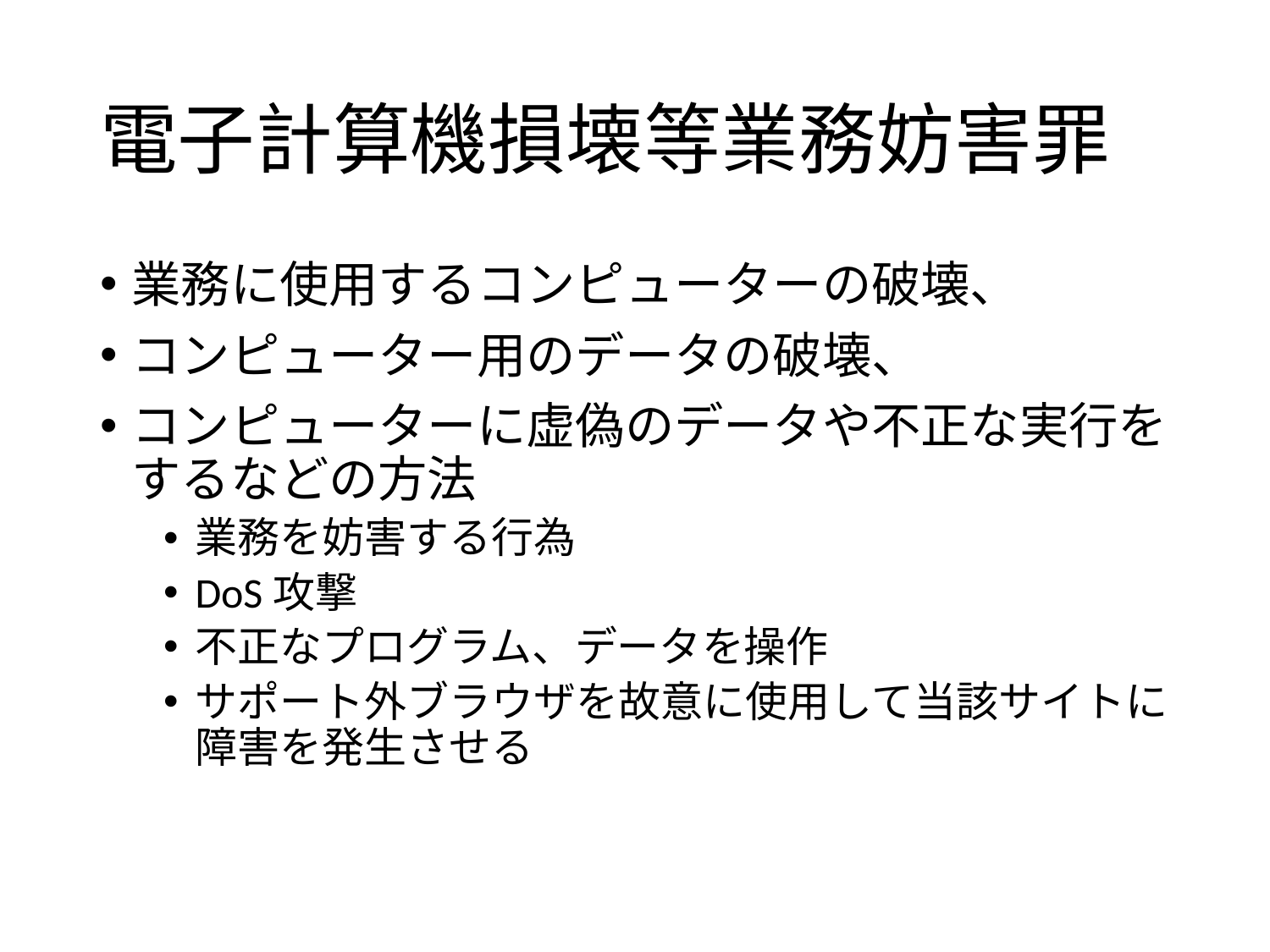

# 電子計算機損壊等業務妨害罪
業務に使用するコンピューターの破壊、
コンピューター用のデータの破壊、
コンピューターに虚偽のデータや不正な実行をするなどの方法
業務を妨害する行為
DoS攻撃
不正なプログラム、データを操作
サポート外ブラウザを故意に使用して当該サイトに障害を発生させる